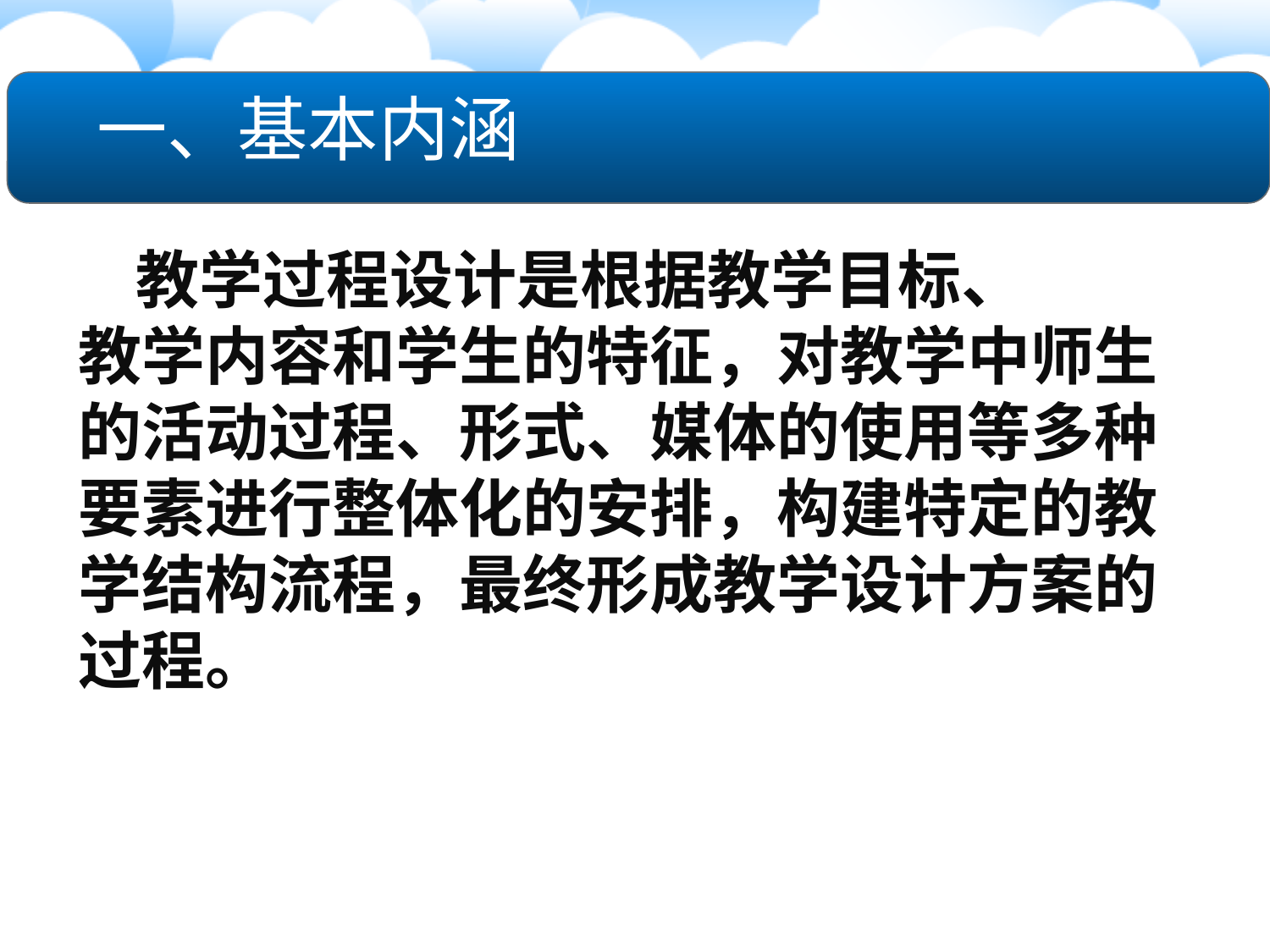

一、基本内涵
   教学过程设计是根据教学目标、
教学内容和学生的特征，对教学中师生的活动过程、形式、媒体的使用等多种要素进行整体化的安排，构建特定的教学结构流程，最终形成教学设计方案的过程。